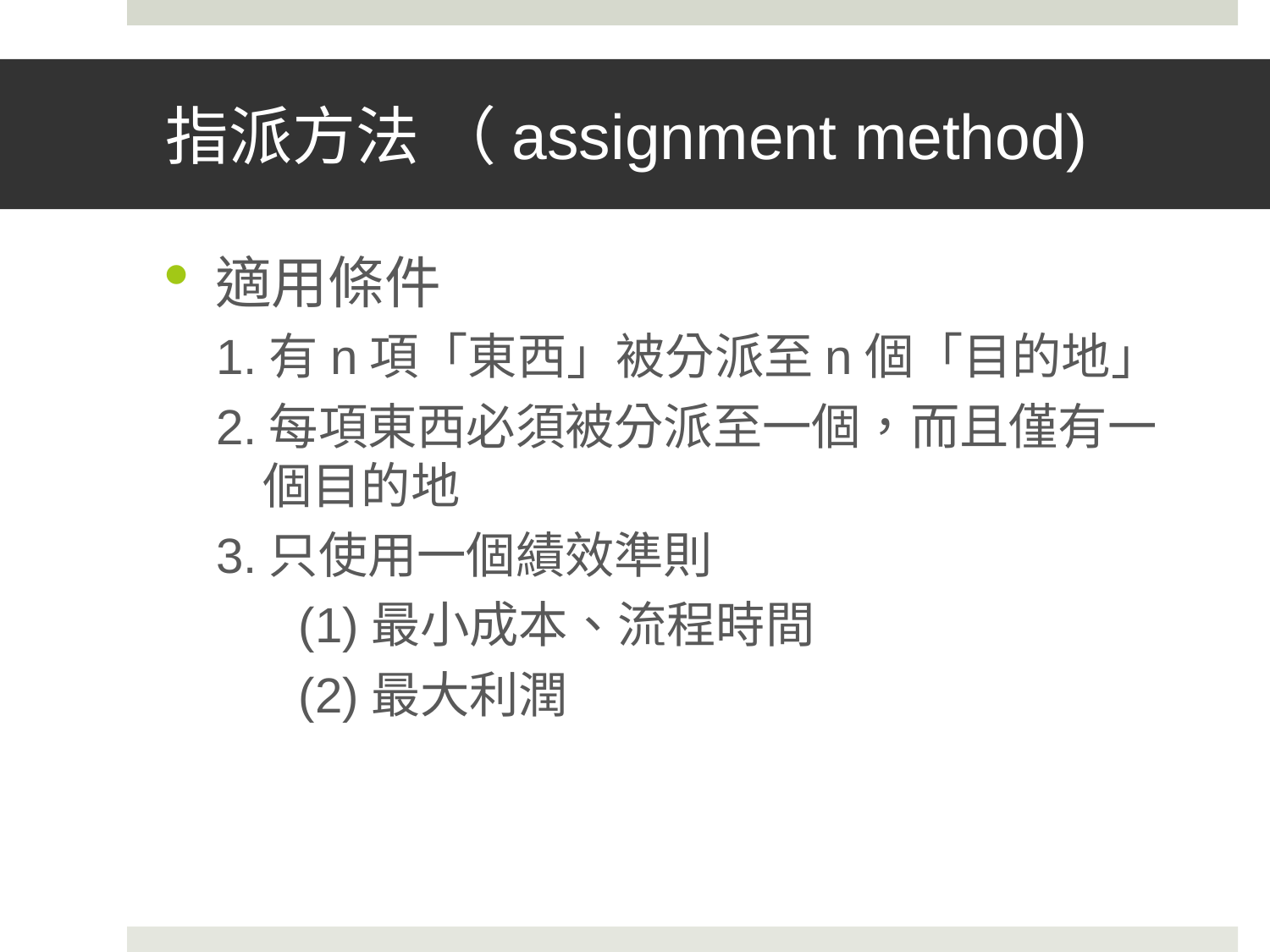

# 指派方法 （assignment method)
適用條件
1.有n項「東西」被分派至n個「目的地」
2.每項東西必須被分派至一個，而且僅有一個目的地
3.只使用一個績效準則
      (1)最小成本、流程時間
      (2)最大利潤